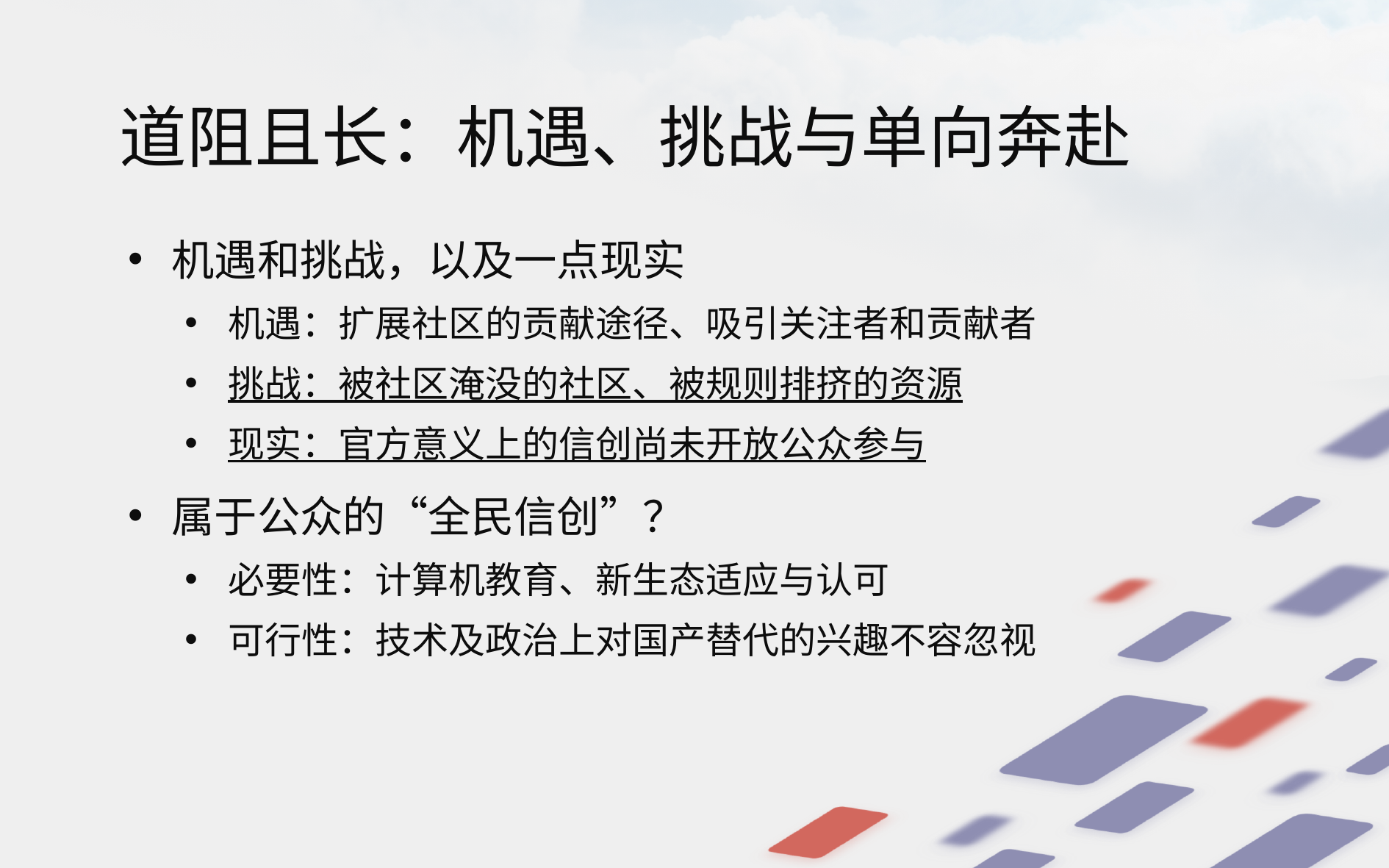

# 道阻且长：机遇、挑战与单向奔赴
机遇和挑战，以及一点现实
机遇：扩展社区的贡献途径、吸引关注者和贡献者
挑战：被社区淹没的社区、被规则排挤的资源
现实：官方意义上的信创尚未开放公众参与
属于公众的“全民信创”？
必要性：计算机教育、新生态适应与认可
可行性：技术及政治上对国产替代的兴趣不容忽视